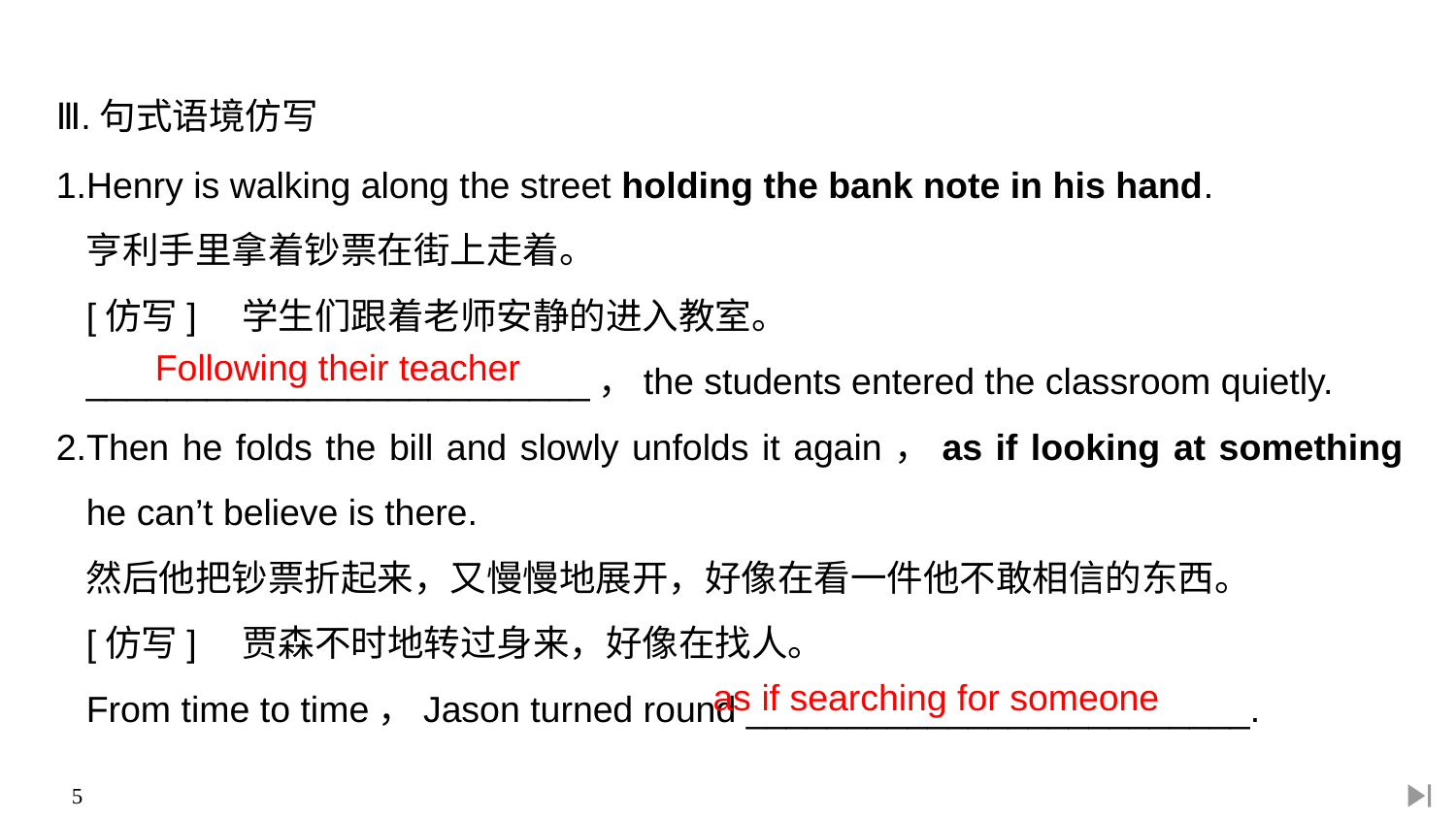

Ⅲ.句式语境仿写
1.Henry is walking along the street holding the bank note in his hand.
	亨利手里拿着钞票在街上走着。
	[仿写]　学生们跟着老师安静的进入教室。
	_________________________，the students entered the classroom quietly.
2.Then he folds the bill and slowly unfolds it again，as if looking at something he can’t believe is there.
	然后他把钞票折起来，又慢慢地展开，好像在看一件他不敢相信的东西。
	[仿写]　贾森不时地转过身来，好像在找人。
	From time to time，Jason turned round _________________________.
Following their teacher
as if searching for someone